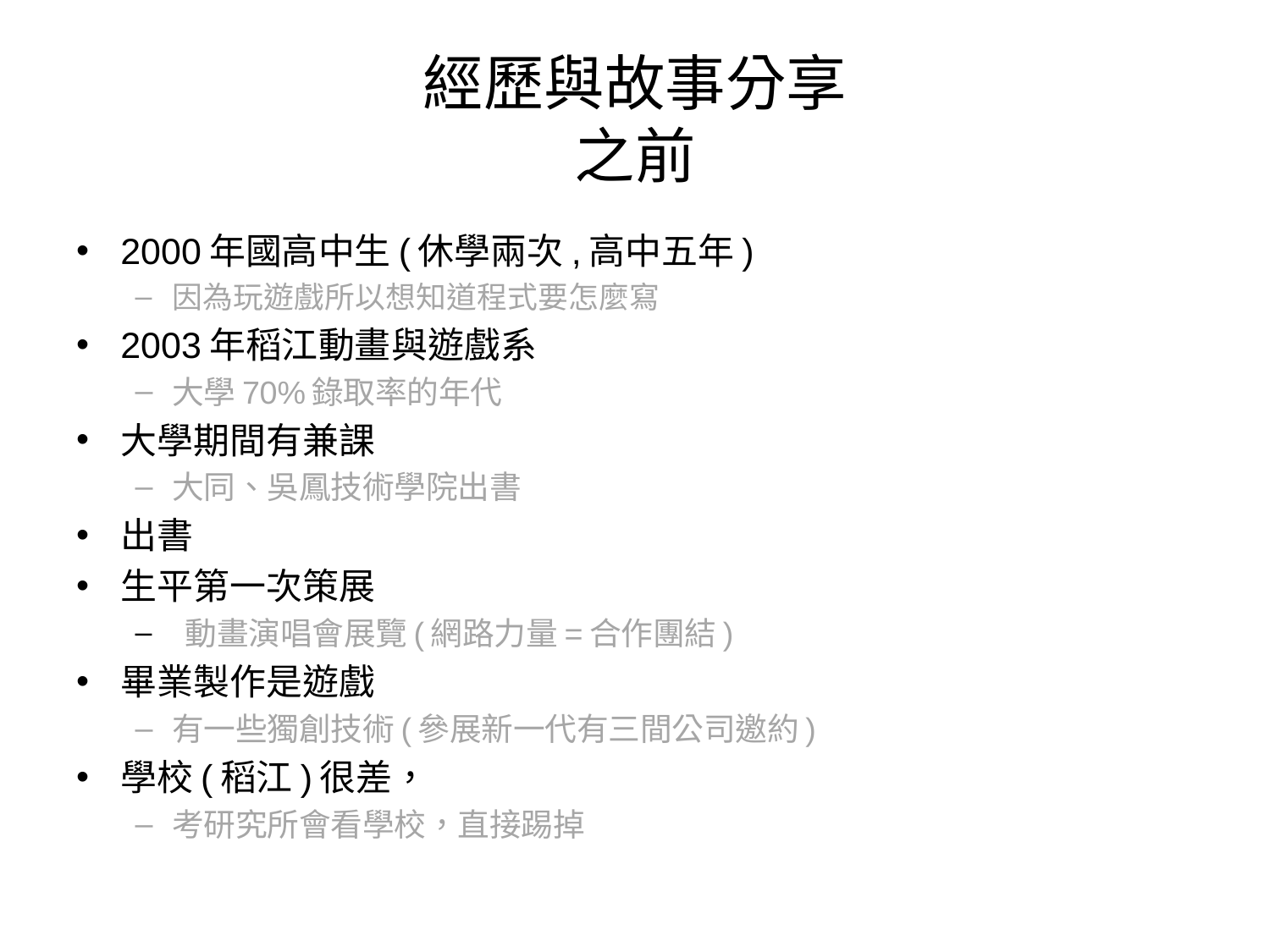

# 經歷與故事分享 之前
2000年國高中生(休學兩次,高中五年)
因為玩遊戲所以想知道程式要怎麼寫
2003年稻江動畫與遊戲系
大學70%錄取率的年代
大學期間有兼課
大同、吳鳳技術學院出書
出書
生平第一次策展
 動畫演唱會展覽(網路力量=合作團結)
畢業製作是遊戲
有一些獨創技術(參展新一代有三間公司邀約)
學校(稻江)很差，
考研究所會看學校，直接踢掉